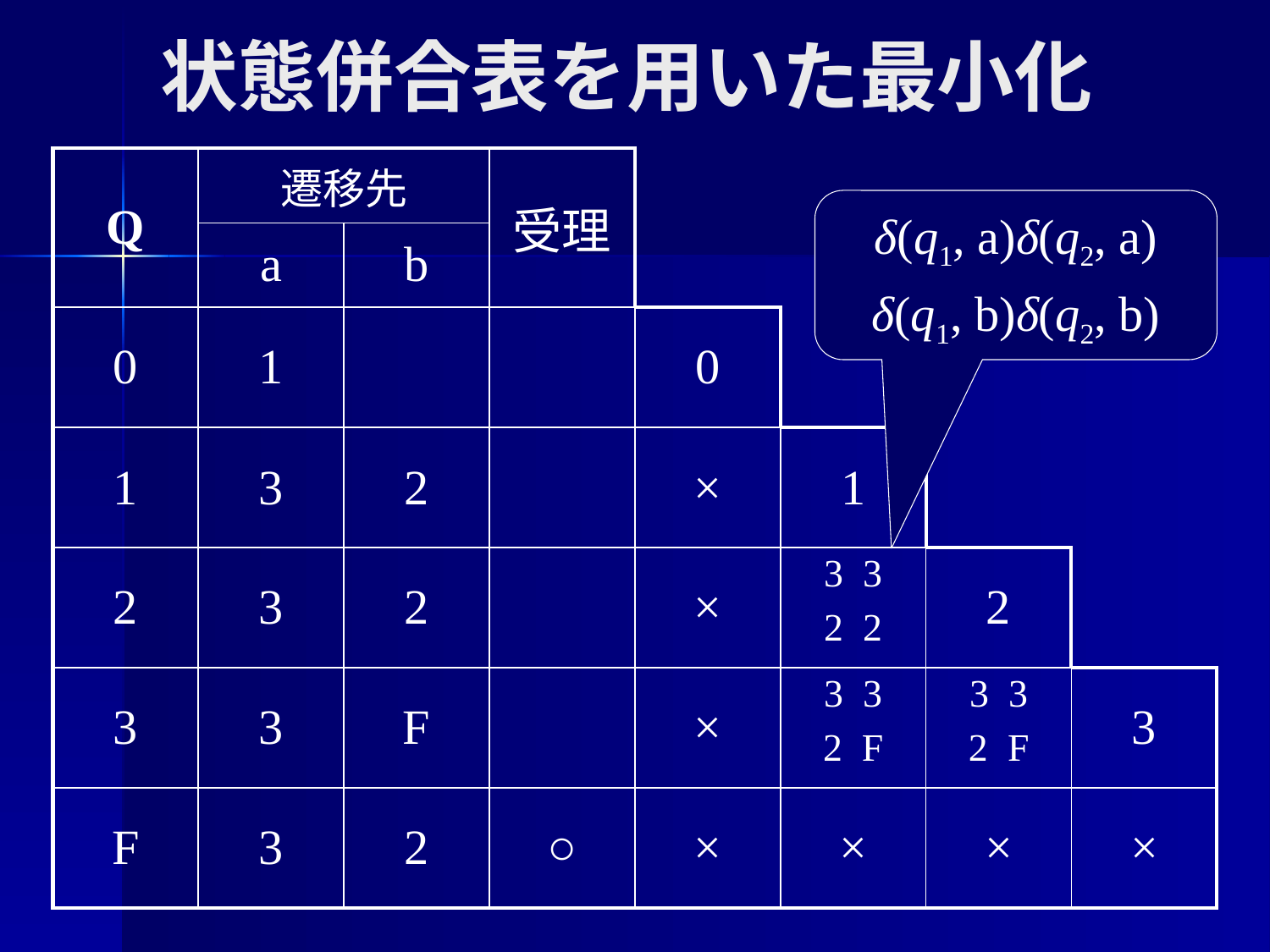

# 状態併合表を用いた最小化
| Q | 遷移先 |  | 受理 |  |  |  |  |
| --- | --- | --- | --- | --- | --- | --- | --- |
|  | a | b |  |  |  |  |  |
| 0 | 1 |  |  | 0 |  |  |  |
| 1 | 3 | 2 |  | × | 1 |  |  |
| 2 | 3 | 2 |  | × |  | 2 |  |
| 3 | 3 | F |  | × |  |  | 3 |
| F | 3 | 2 | ○ | × | × | × | × |
δ(q1, a)δ(q2, a)
δ(q1, b)δ(q2, b)
3  3
2  2
3  3
2  F
3  3
2  F